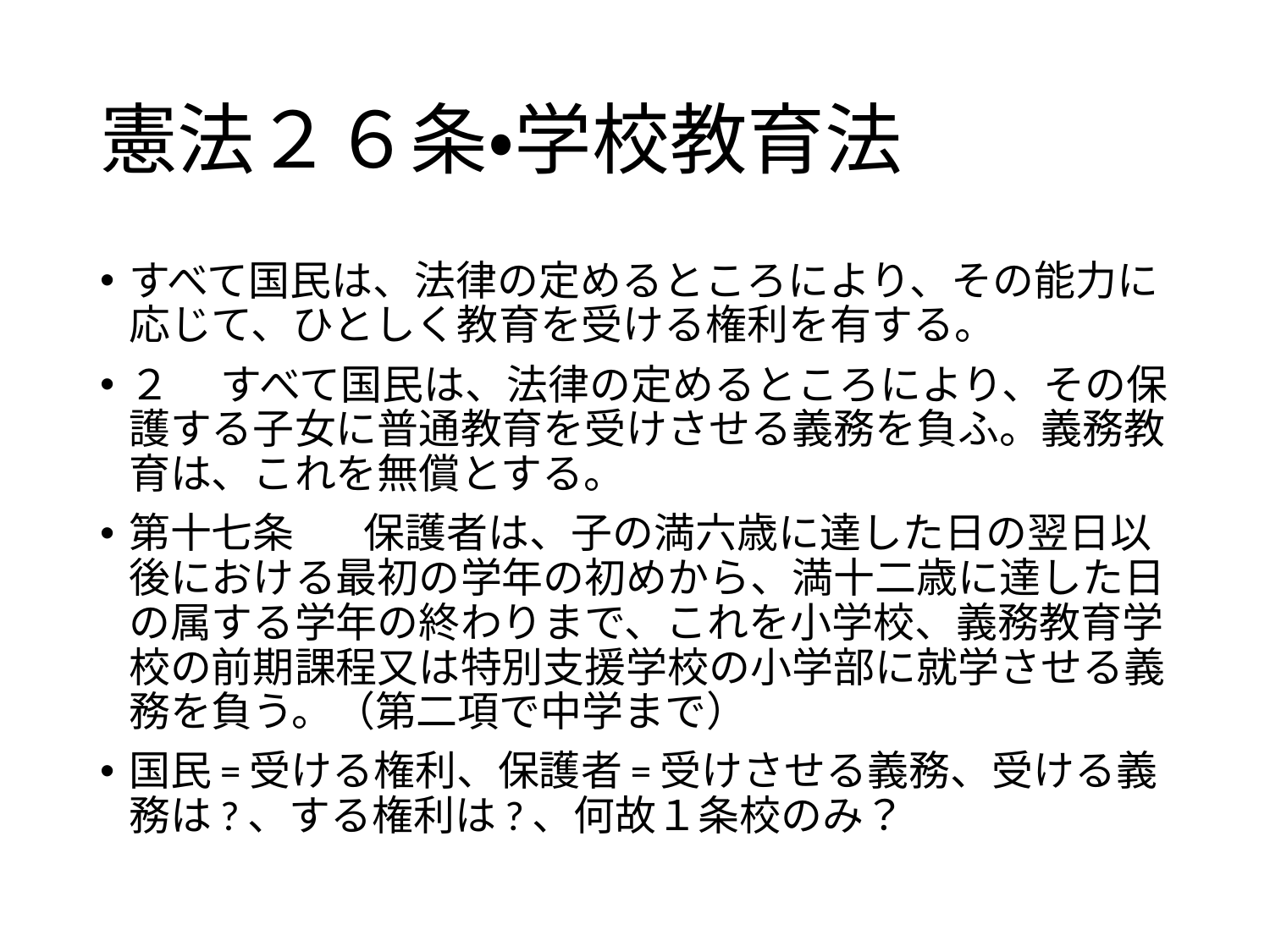

# 憲法２６条・学校教育法
すべて国民は、法律の定めるところにより、その能力に応じて、ひとしく教育を受ける権利を有する。
２ 　すべて国民は、法律の定めるところにより、その保護する子女に普通教育を受けさせる義務を負ふ。義務教育は、これを無償とする。
第十七条   　保護者は、子の満六歳に達した日の翌日以後における最初の学年の初めから、満十二歳に達した日の属する学年の終わりまで、これを小学校、義務教育学校の前期課程又は特別支援学校の小学部に就学させる義務を負う。（第二項で中学まで）
国民=受ける権利、保護者=受けさせる義務、受ける義務は?、する権利は?、何故１条校のみ？